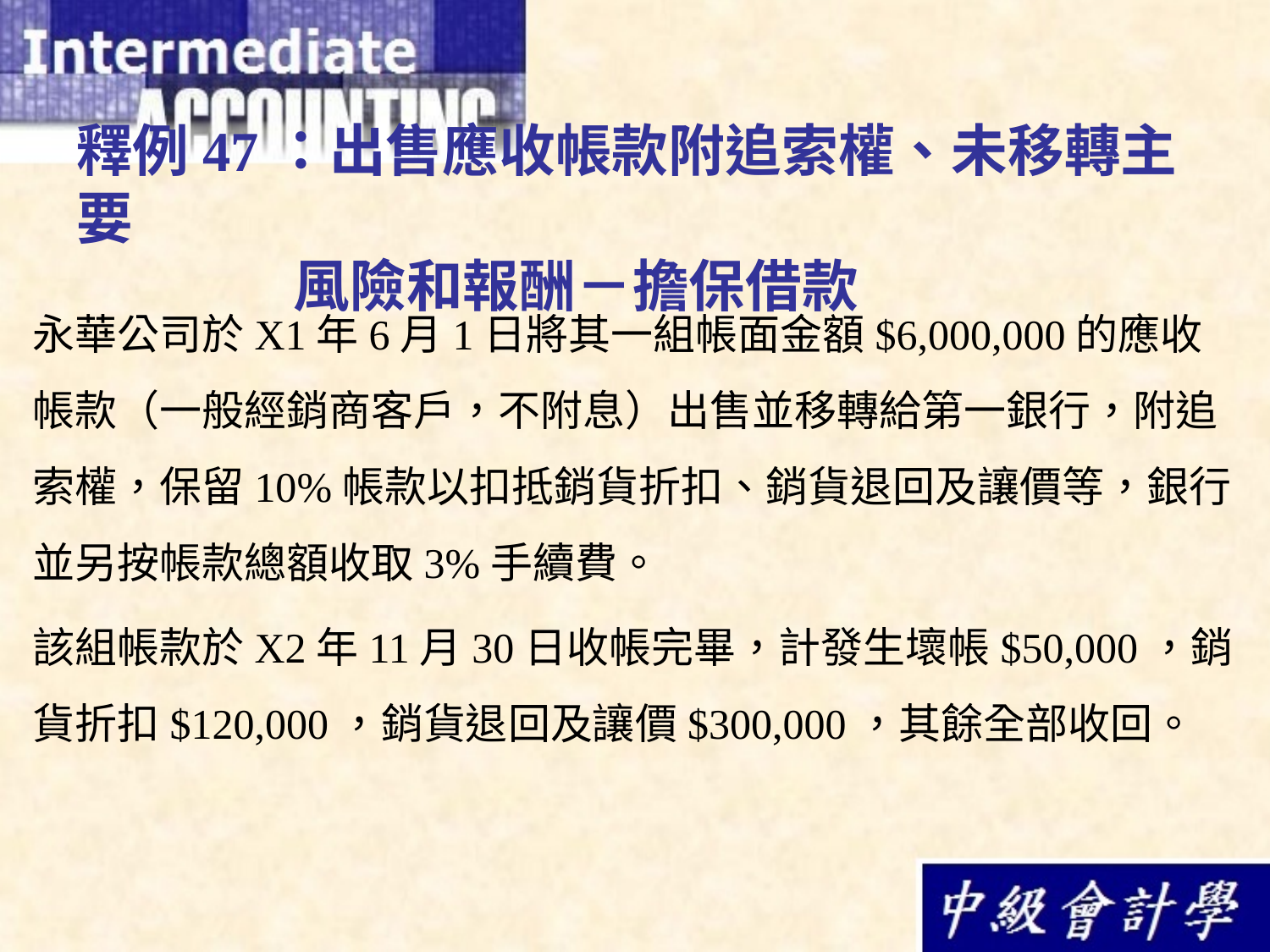

# 釋例47：出售應收帳款附追索權、未移轉主要 風險和報酬－擔保借款
永華公司於X1年6月1日將其一組帳面金額$6,000,000的應收帳款（一般經銷商客戶，不附息）出售並移轉給第一銀行，附追索權，保留10%帳款以扣抵銷貨折扣、銷貨退回及讓價等，銀行並另按帳款總額收取3%手續費。
該組帳款於X2年11月30日收帳完畢，計發生壞帳$50,000，銷貨折扣$120,000，銷貨退回及讓價$300,000，其餘全部收回。